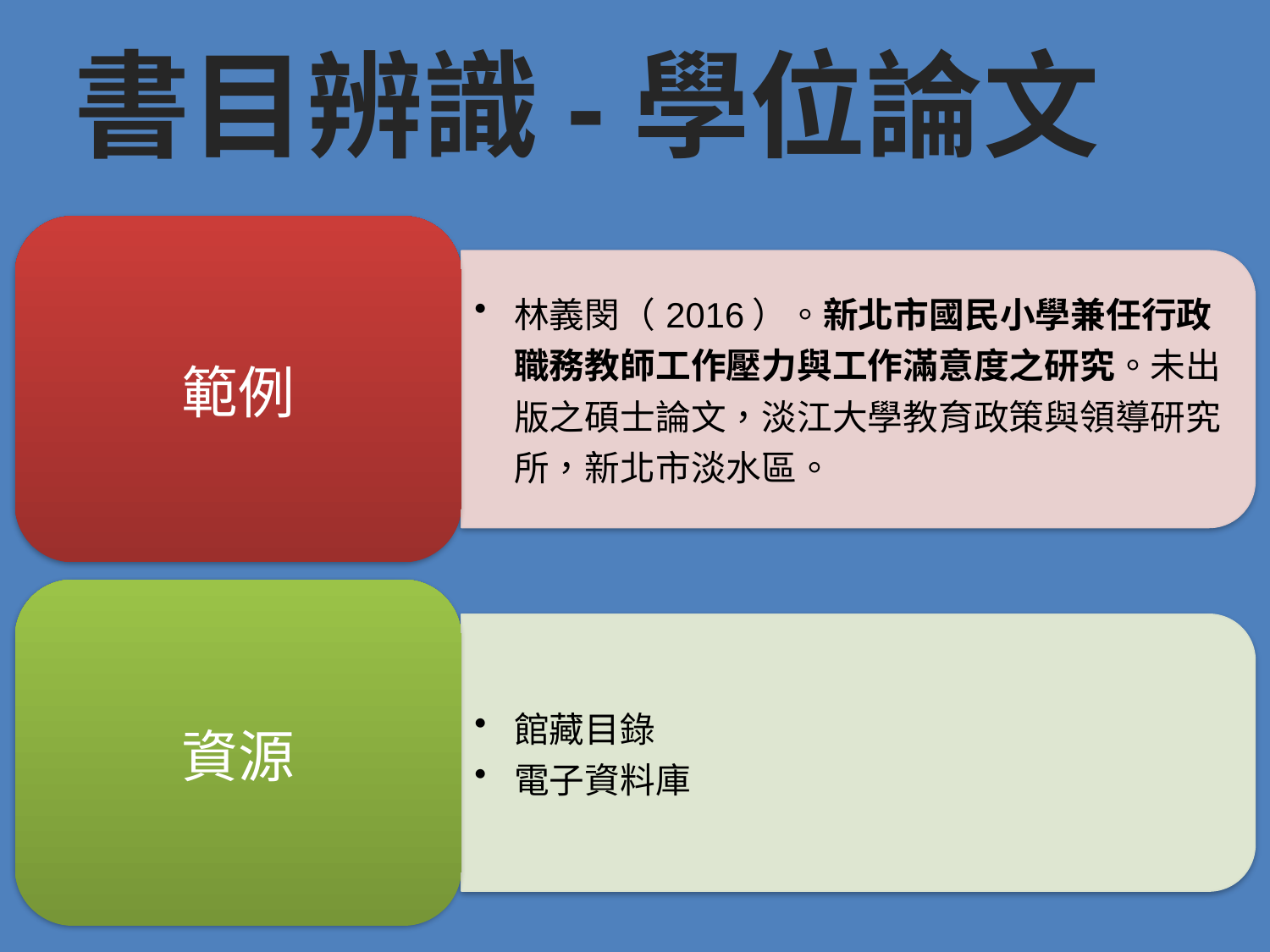

書目辨識-學位論文
範例
資源
館藏目錄
電子資料庫
林義閔（2016）。新北市國民小學兼任行政職務教師工作壓力與工作滿意度之研究。未出版之碩士論文，淡江大學教育政策與領導研究所，新北市淡水區。